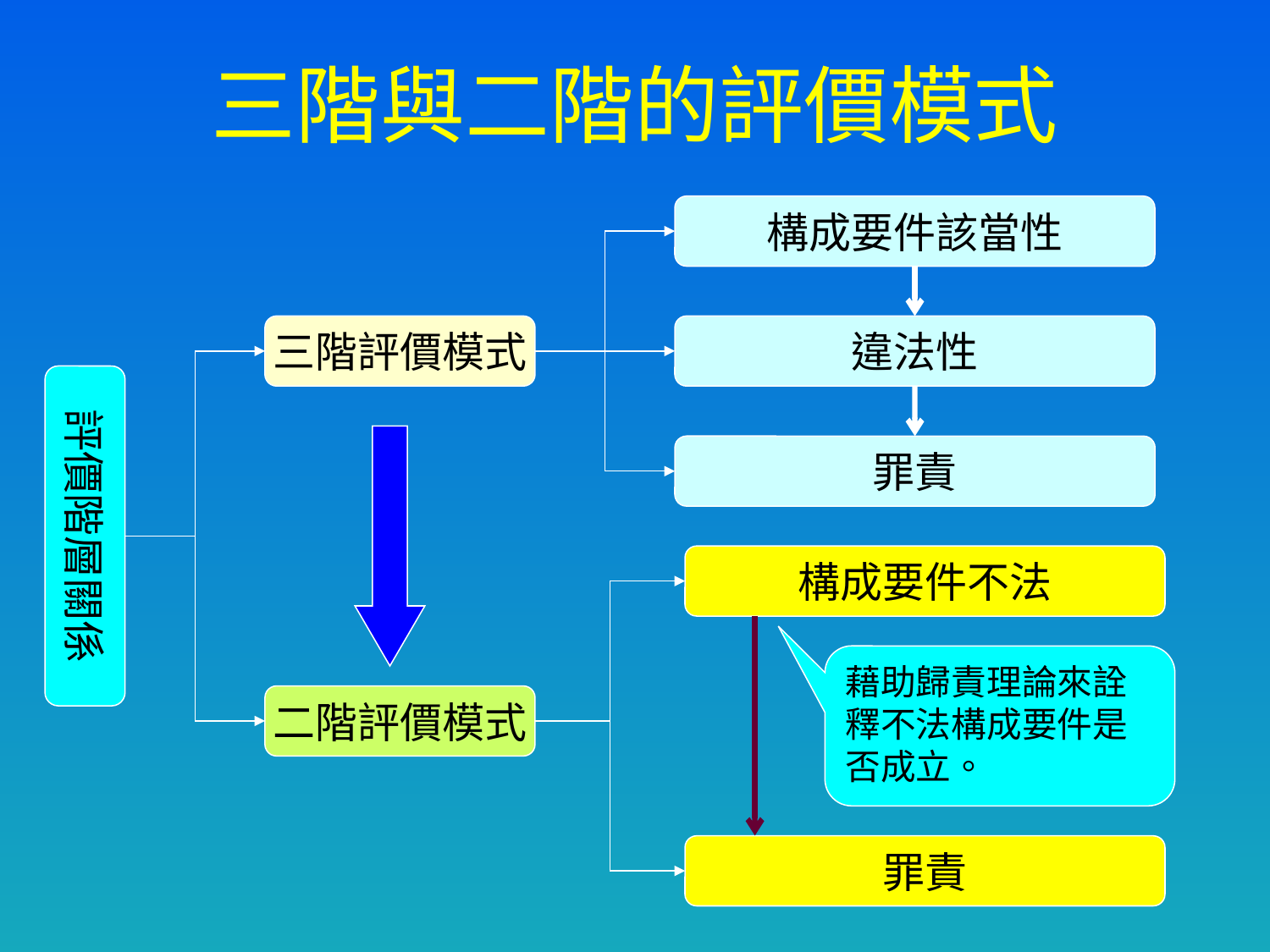

# 三階與二階的評價模式
構成要件該當性
三階評價模式
違法性
評價階層關係

罪責
構成要件不法
藉助歸責理論來詮釋不法構成要件是否成立。
二階評價模式
罪責